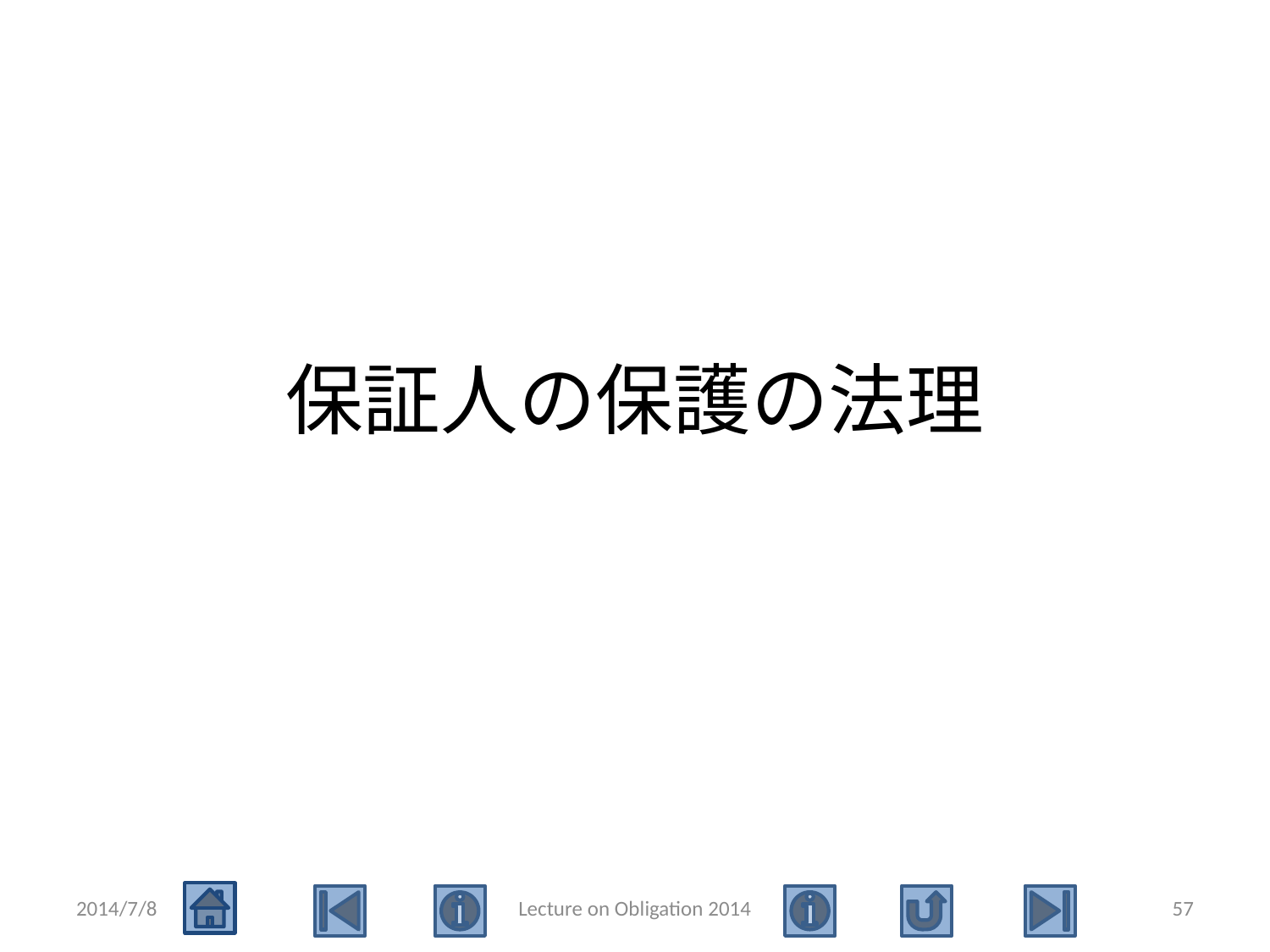

# 保証人の保護の法理

2014/7/8
Lecture on Obligation 2014
57